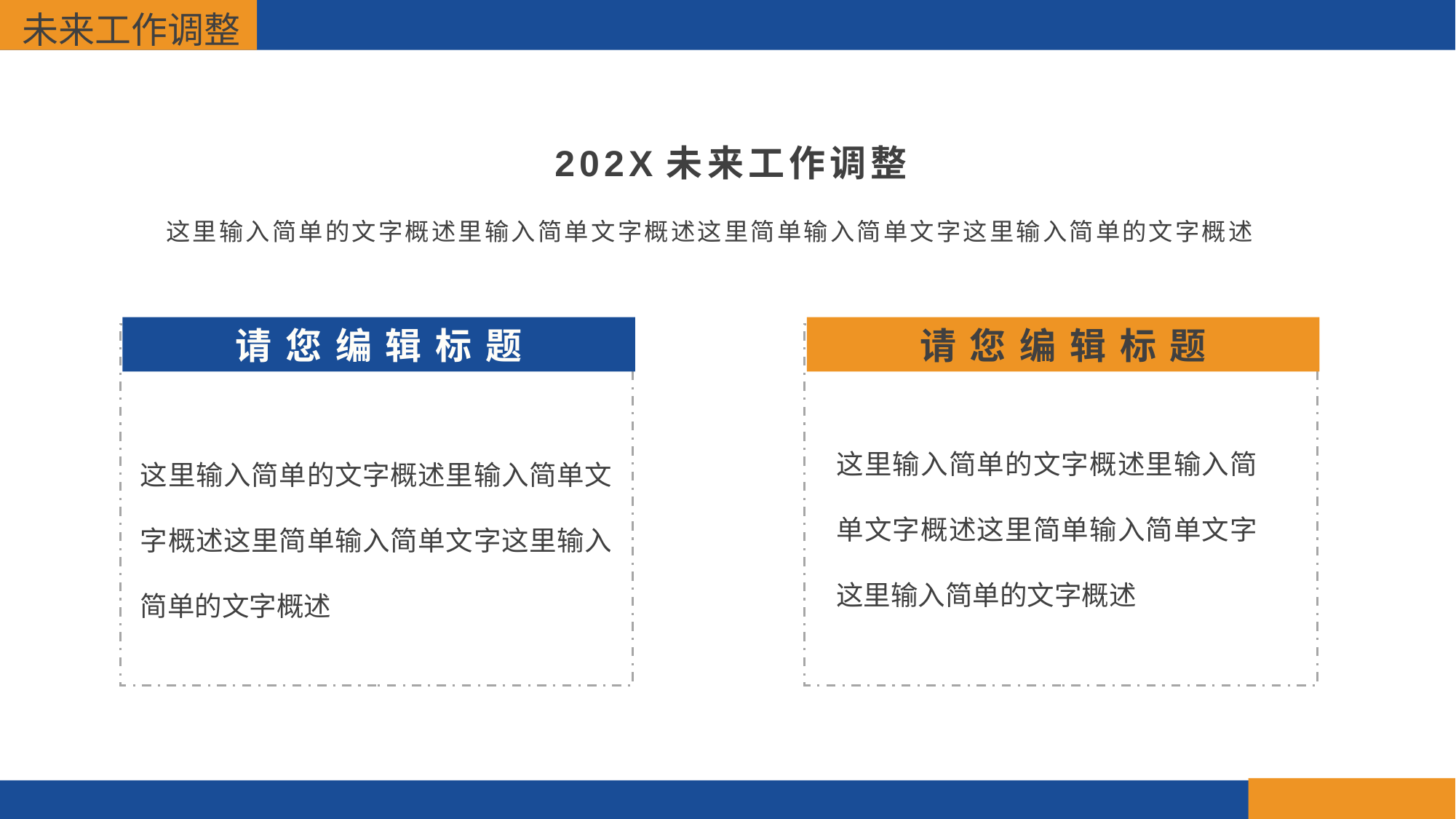

202X未来工作调整
这里输入简单的文字概述里输入简单文字概述这里简单输入简单文字这里输入简单的文字概述
请您编辑标题

这里输入简单的文字概述里输入简单文字概述这里简单输入简单文字这里输入简单的文字概述
请您编辑标题

这里输入简单的文字概述里输入简单文字概述这里简单输入简单文字这里输入简单的文字概述